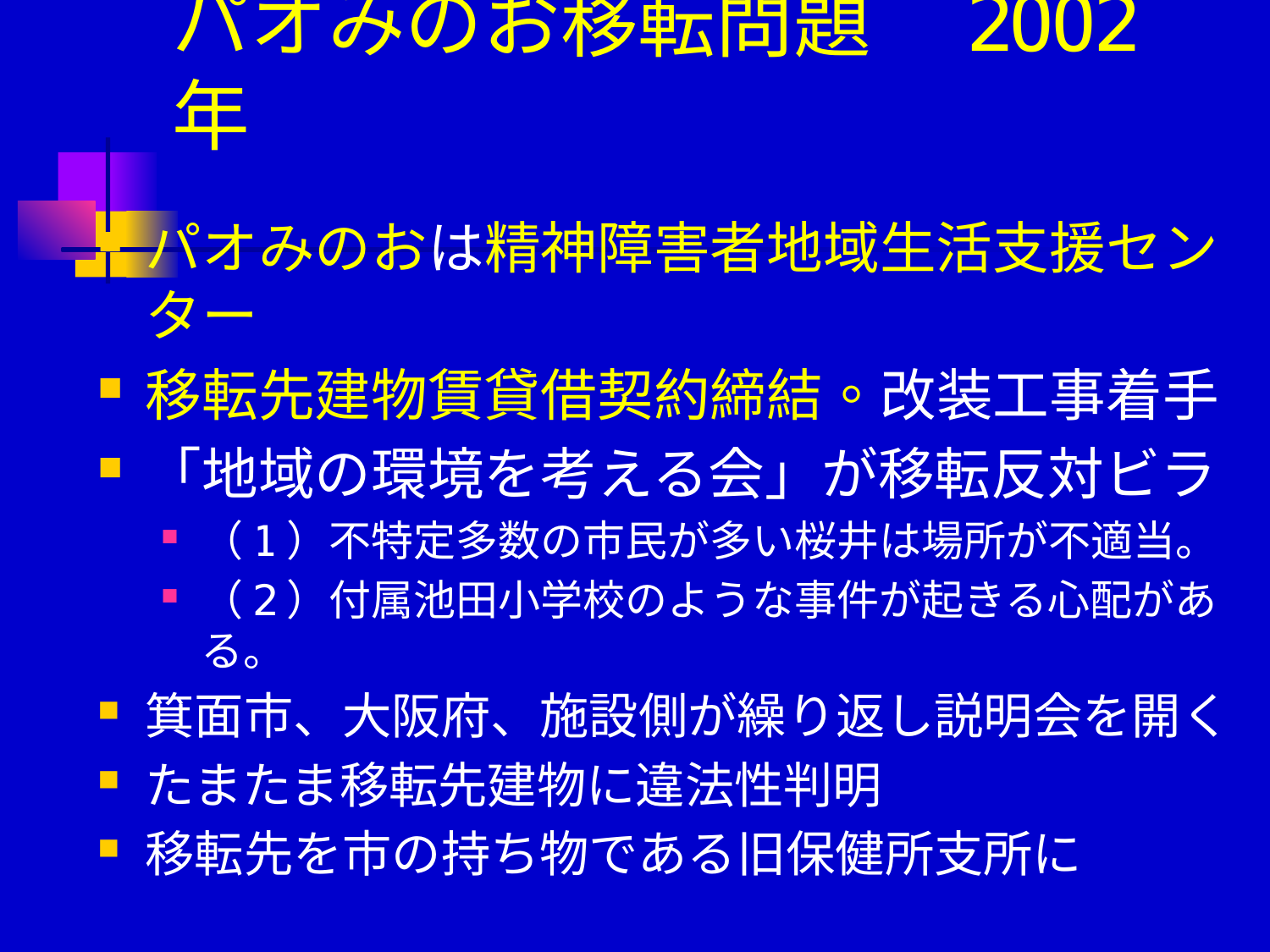

# パオみのお移転問題　2002年
パオみのおは精神障害者地域生活支援センター
移転先建物賃貸借契約締結。改装工事着手
「地域の環境を考える会」が移転反対ビラ
（1）不特定多数の市民が多い桜井は場所が不適当。
（2）付属池田小学校のような事件が起きる心配がある。
箕面市、大阪府、施設側が繰り返し説明会を開く
たまたま移転先建物に違法性判明
移転先を市の持ち物である旧保健所支所に